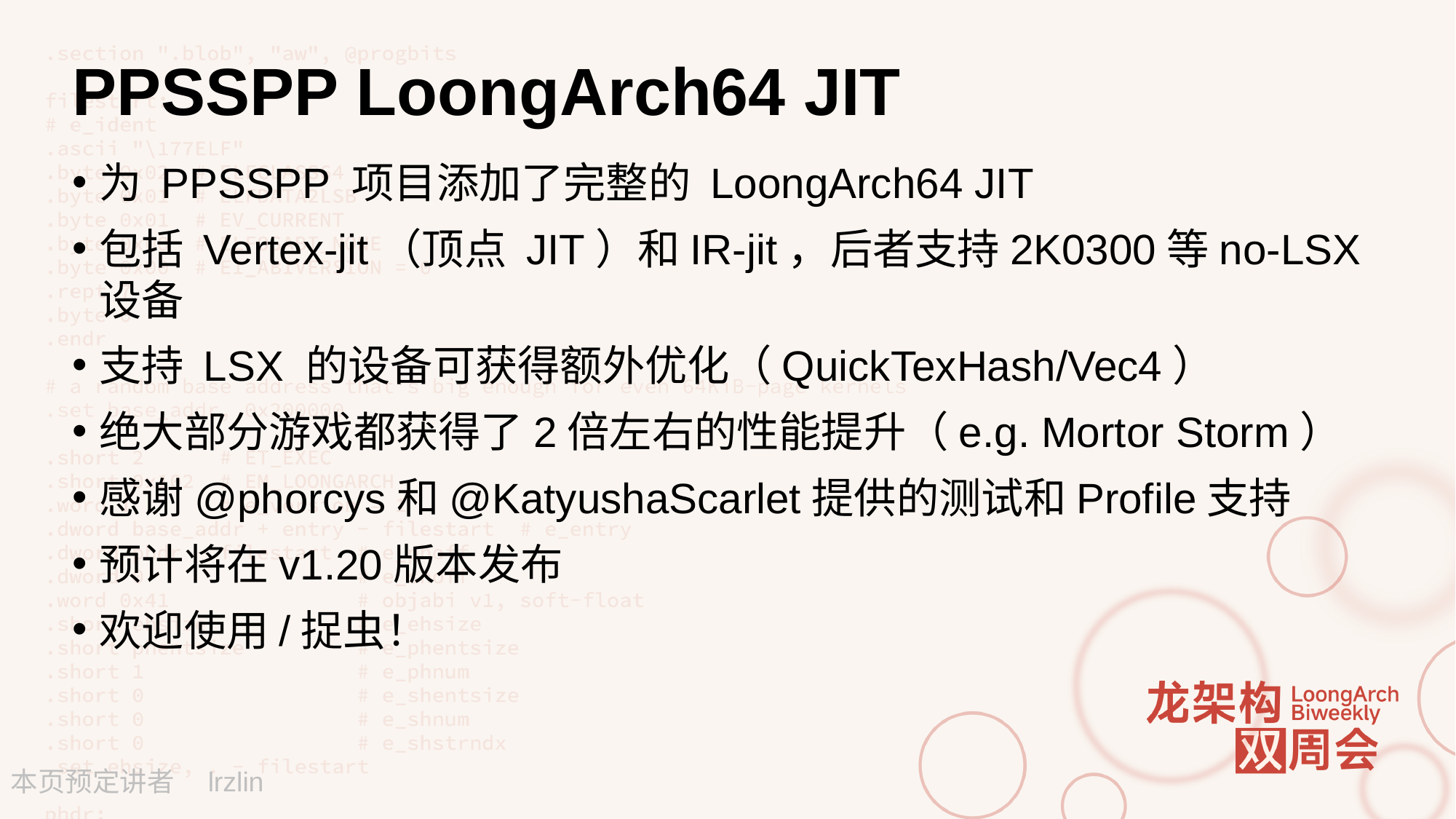

# PPSSPP LoongArch64 JIT
为 PPSSPP 项目添加了完整的 LoongArch64 JIT
包括 Vertex-jit（顶点 JIT）和IR-jit，后者支持2K0300等no-LSX设备
支持 LSX 的设备可获得额外优化（QuickTexHash/Vec4）
绝大部分游戏都获得了2倍左右的性能提升（e.g. Mortor Storm）
感谢@phorcys和@KatyushaScarlet提供的测试和Profile支持
预计将在v1.20版本发布
欢迎使用/捉虫！
lrzlin